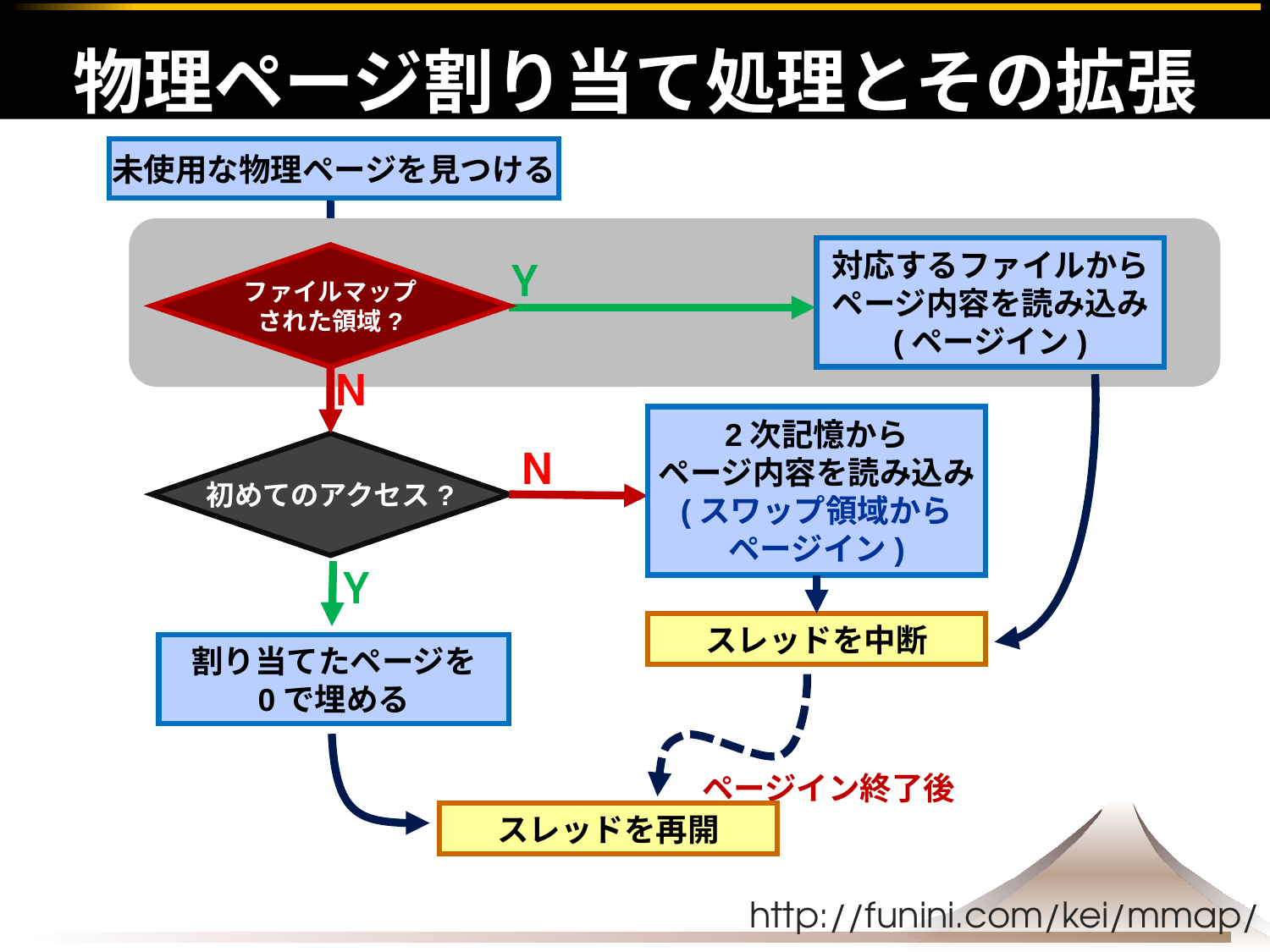

# 物理ページ割り当て処理とその拡張
未使用な物理ページを見つける

対応するファイルから
ページ内容を読み込み
(ページイン)
ファイルマップ
された領域?
Y
N

2次記憶から
ページ内容を読み込み
(スワップ領域から
ページイン)
初めてのアクセス?
N
Y
スレッドを中断
割り当てたページを
0で埋める

ページイン終了後
スレッドを再開